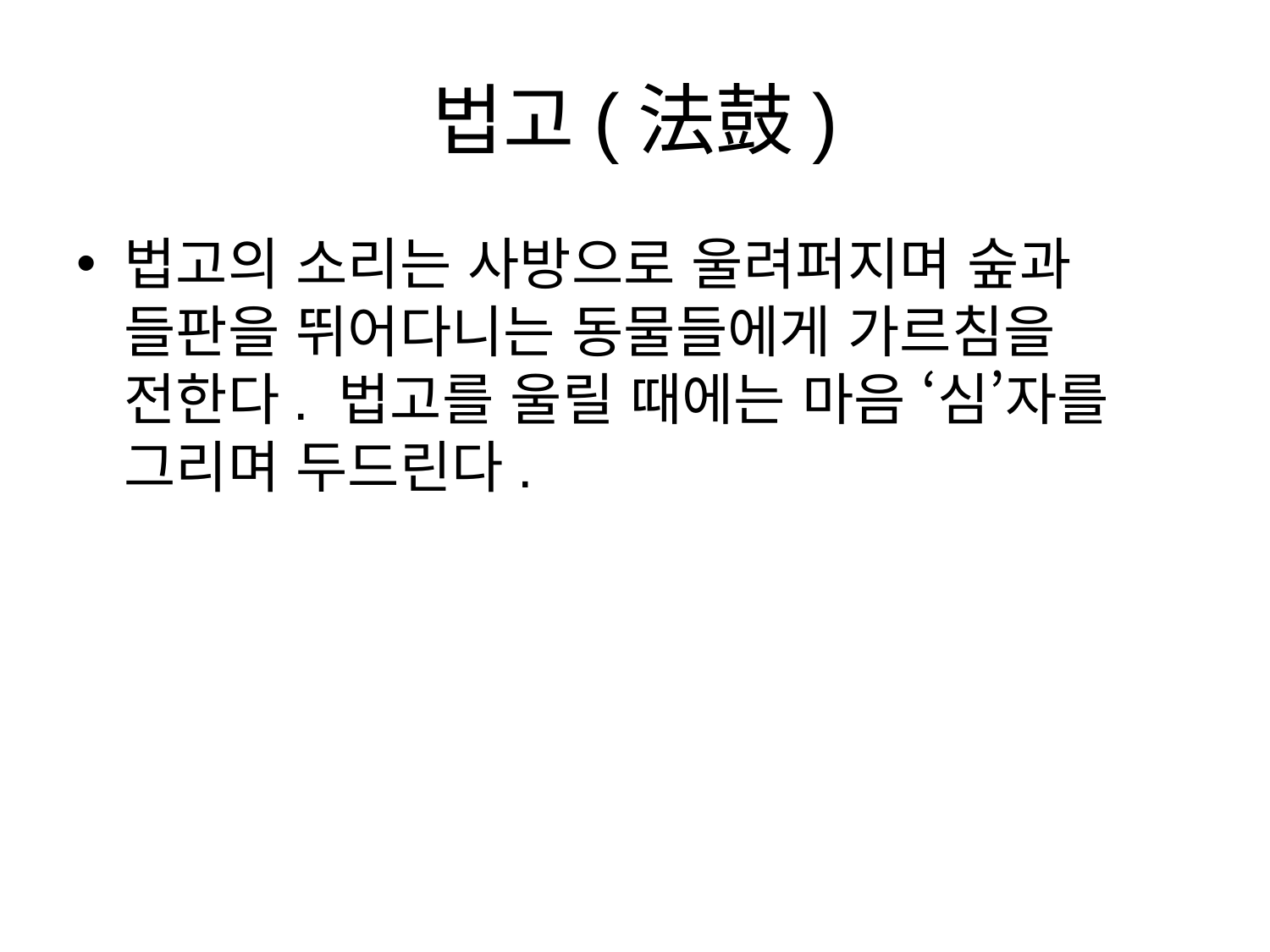

# 법고(法鼓)
법고의 소리는 사방으로 울려퍼지며 숲과 들판을 뛰어다니는 동물들에게 가르침을 전한다. 법고를 울릴 때에는 마음 ‘심’자를 그리며 두드린다.